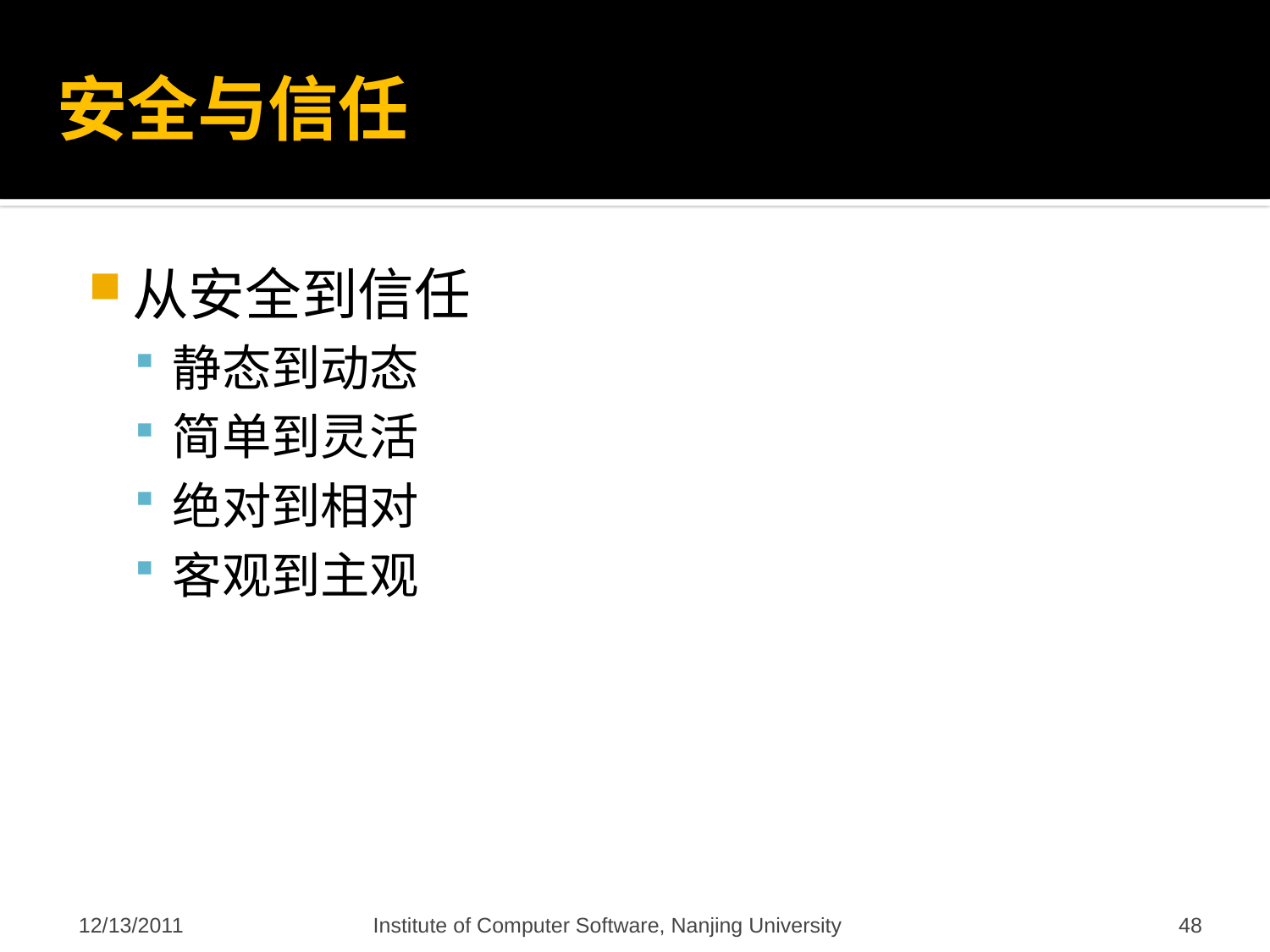

# 安全与信任
从安全到信任
静态到动态
简单到灵活
绝对到相对
客观到主观
48
12/13/2011
Institute of Computer Software, Nanjing University
48